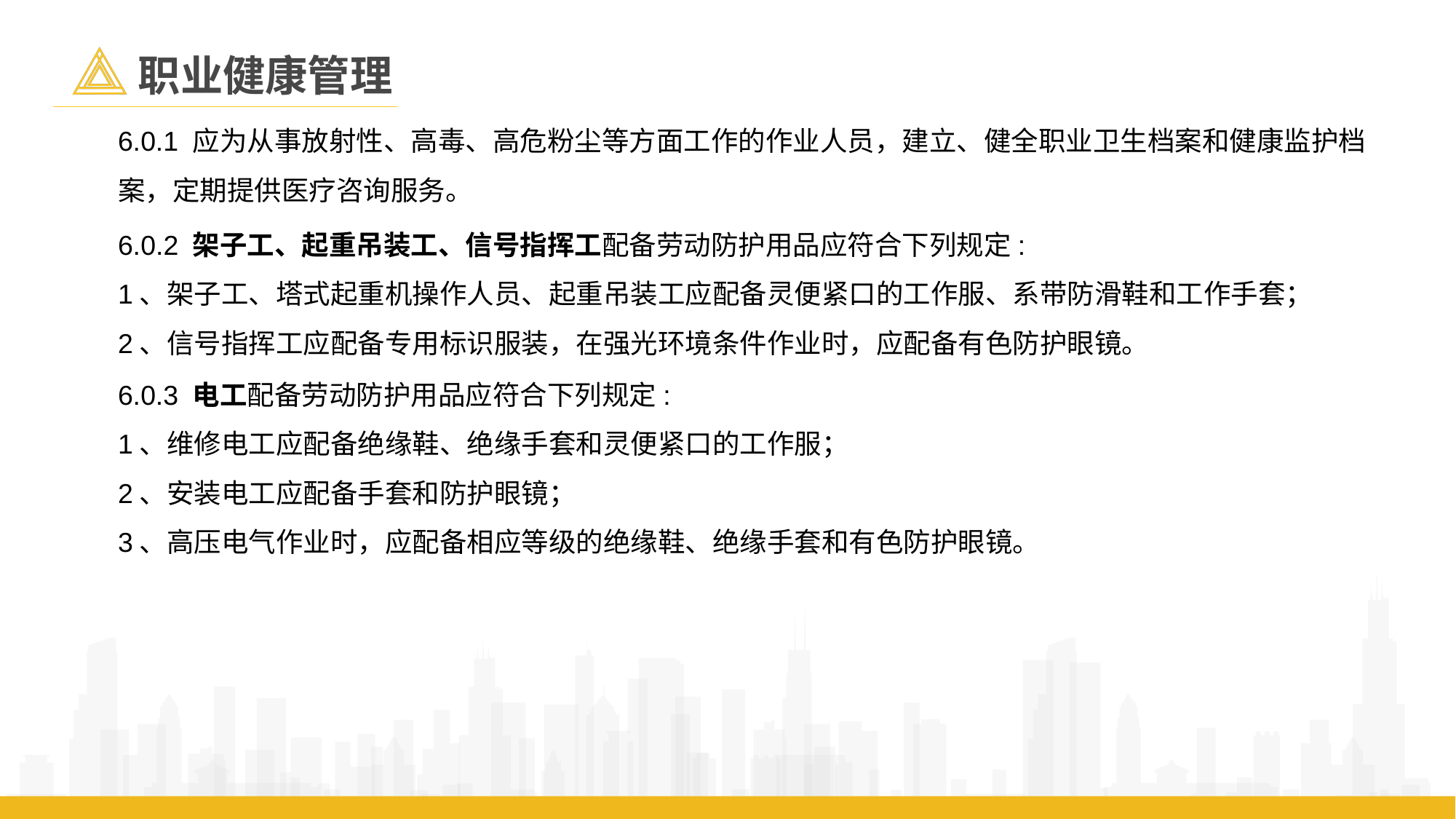

职业健康管理
6.0.1 应为从事放射性、高毒、高危粉尘等方面工作的作业人员，建立、健全职业卫生档案和健康监护档案，定期提供医疗咨询服务。
6.0.2 架子工、起重吊装工、信号指挥工配备劳动防护用品应符合下列规定:
1、架子工、塔式起重机操作人员、起重吊装工应配备灵便紧口的工作服、系带防滑鞋和工作手套；
2、信号指挥工应配备专用标识服装，在强光环境条件作业时，应配备有色防护眼镜。
6.0.3 电工配备劳动防护用品应符合下列规定:
1、维修电工应配备绝缘鞋、绝缘手套和灵便紧口的工作服；
2、安装电工应配备手套和防护眼镜；
3、高压电气作业时，应配备相应等级的绝缘鞋、绝缘手套和有色防护眼镜。